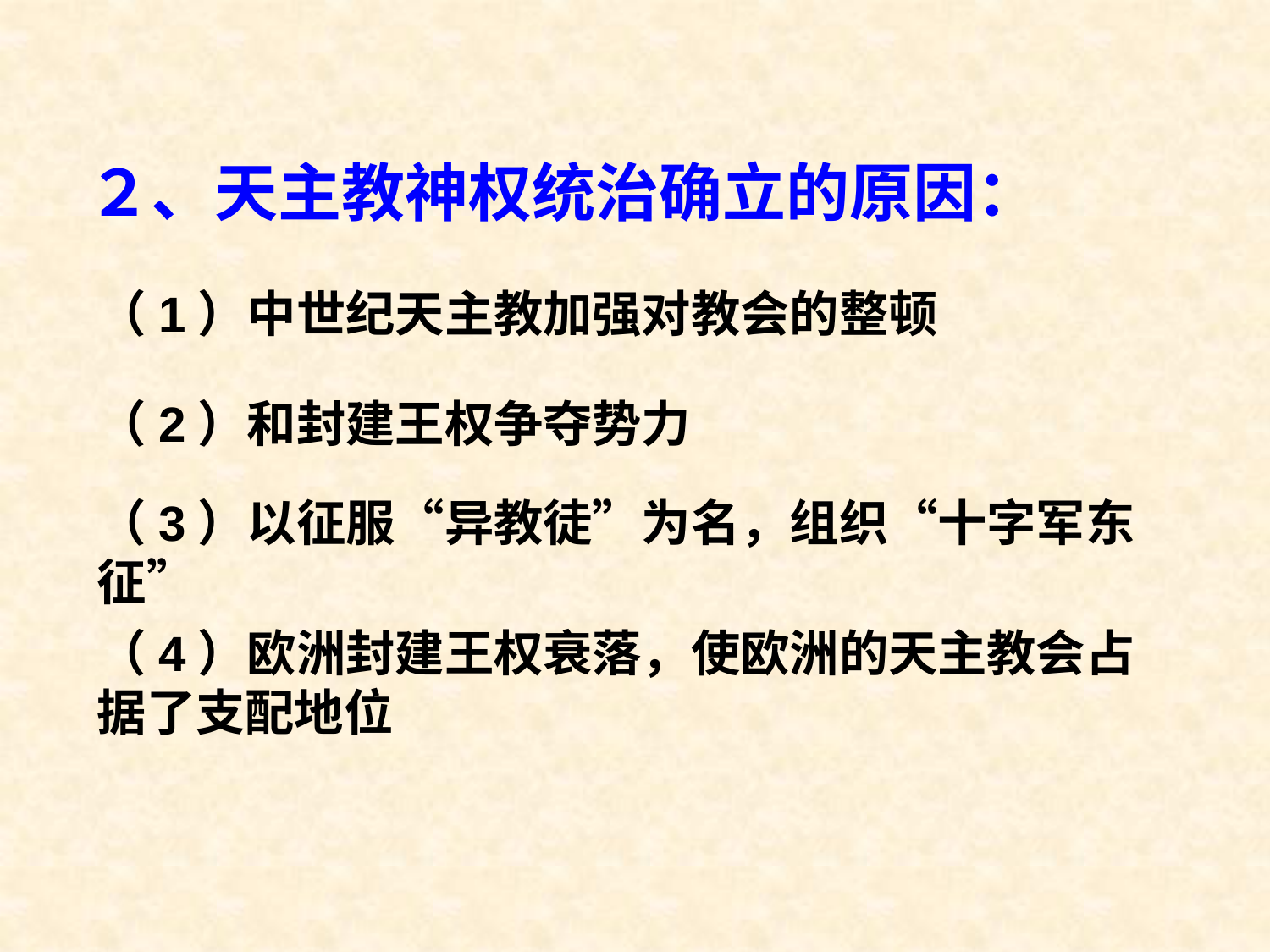

２、天主教神权统治确立的原因：
（1）中世纪天主教加强对教会的整顿
（2）和封建王权争夺势力
（3）以征服“异教徒”为名，组织“十字军东征”
（4）欧洲封建王权衰落，使欧洲的天主教会占据了支配地位